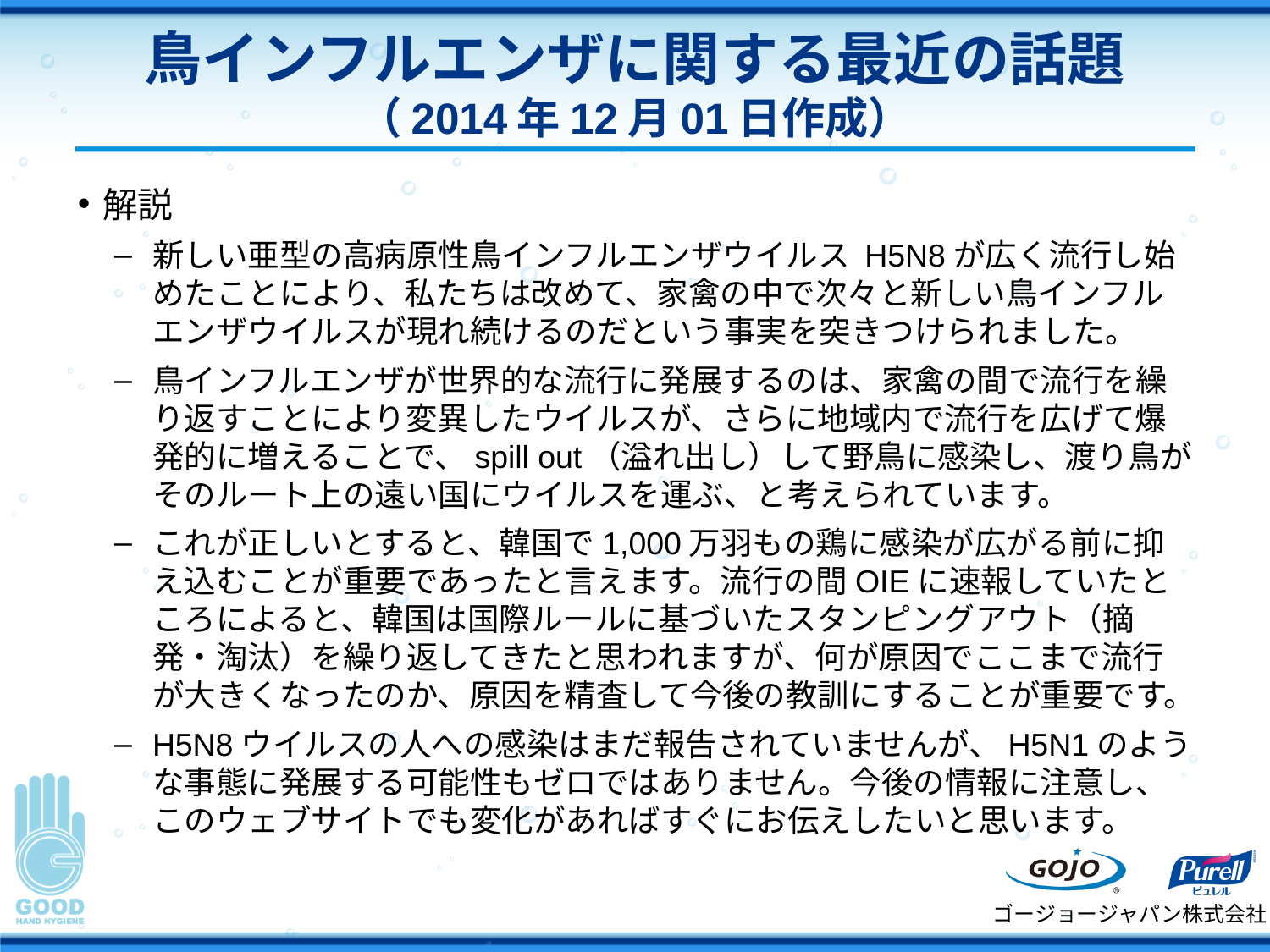

# 鳥インフルエンザに関する最近の話題 （2014年12月01日作成）
解説
新しい亜型の高病原性鳥インフルエンザウイルス H5N8が広く流行し始めたことにより、私たちは改めて、家禽の中で次々と新しい鳥インフルエンザウイルスが現れ続けるのだという事実を突きつけられました。
鳥インフルエンザが世界的な流行に発展するのは、家禽の間で流行を繰り返すことにより変異したウイルスが、さらに地域内で流行を広げて爆発的に増えることで、spill out（溢れ出し）して野鳥に感染し、渡り鳥がそのルート上の遠い国にウイルスを運ぶ、と考えられています。
これが正しいとすると、韓国で1,000万羽もの鶏に感染が広がる前に抑え込むことが重要であったと言えます。流行の間OIEに速報していたところによると、韓国は国際ルールに基づいたスタンピングアウト（摘発・淘汰）を繰り返してきたと思われますが、何が原因でここまで流行が大きくなったのか、原因を精査して今後の教訓にすることが重要です。
H5N8ウイルスの人への感染はまだ報告されていませんが、H5N1のような事態に発展する可能性もゼロではありません。今後の情報に注意し、このウェブサイトでも変化があればすぐにお伝えしたいと思います。